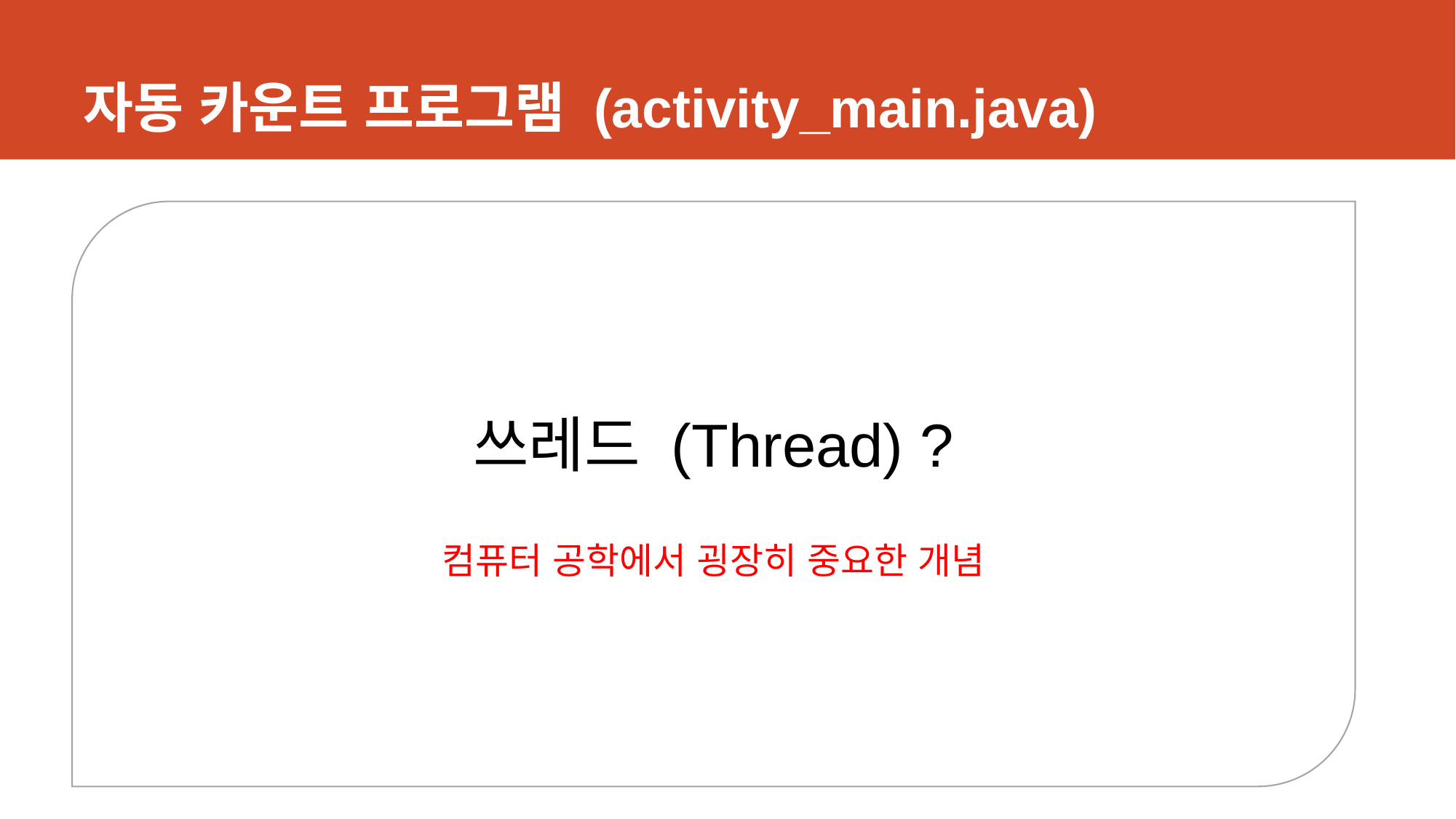

# 자동 카운트 프로그램 (activity_main.java)
쓰레드 (Thread) ?

컴퓨터 공학에서 굉장히 중요한 개념